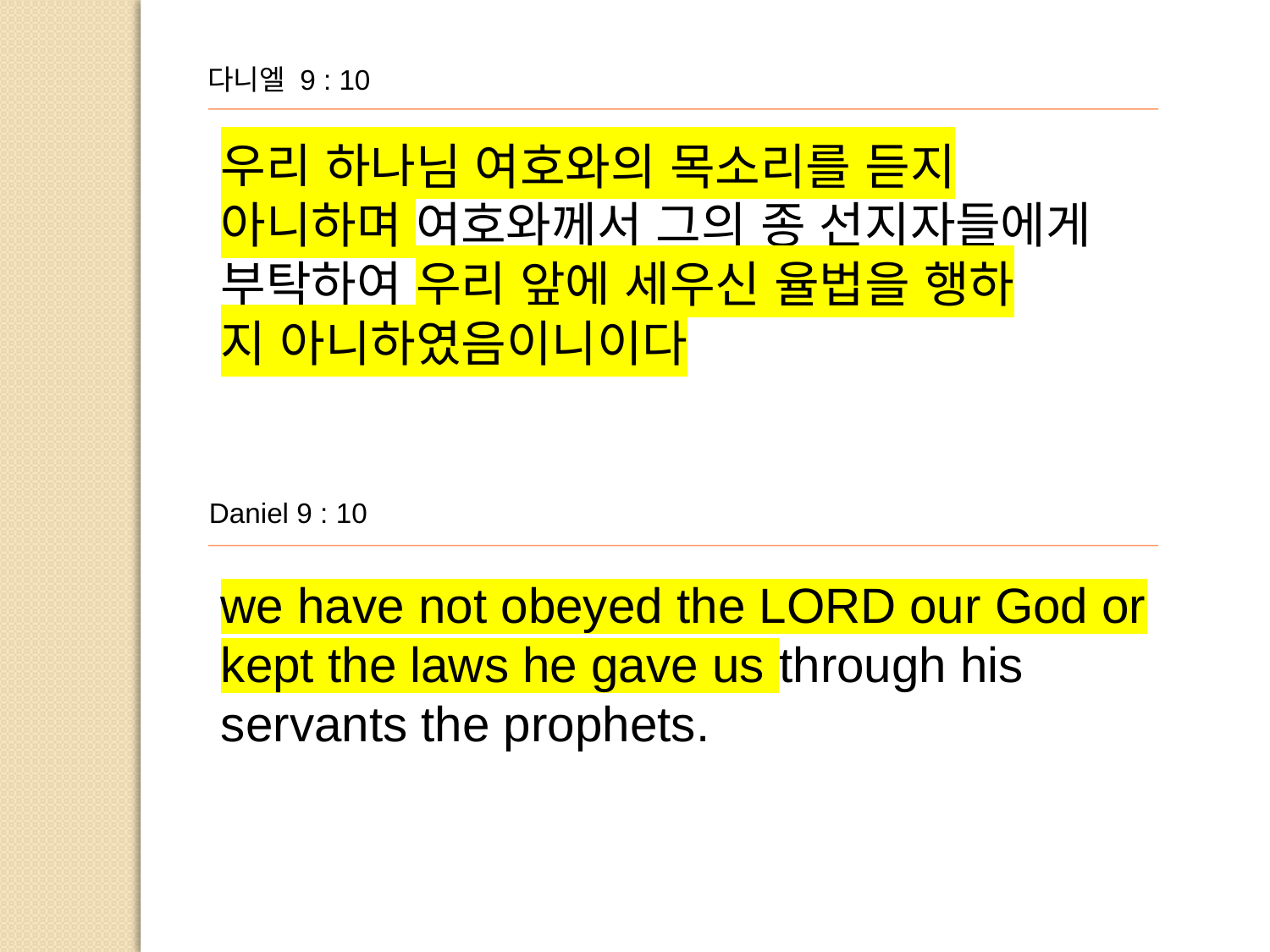

다니엘 9 : 10

우리 하나님 여호와의 목소리를 듣지 아니하며 여호와께서 그의 종 선지자들에게 부탁하여 우리 앞에 세우신 율법을 행하
지 아니하였음이니이다
Daniel 9 : 10

we have not obeyed the LORD our God or kept the laws he gave us through his
servants the prophets.